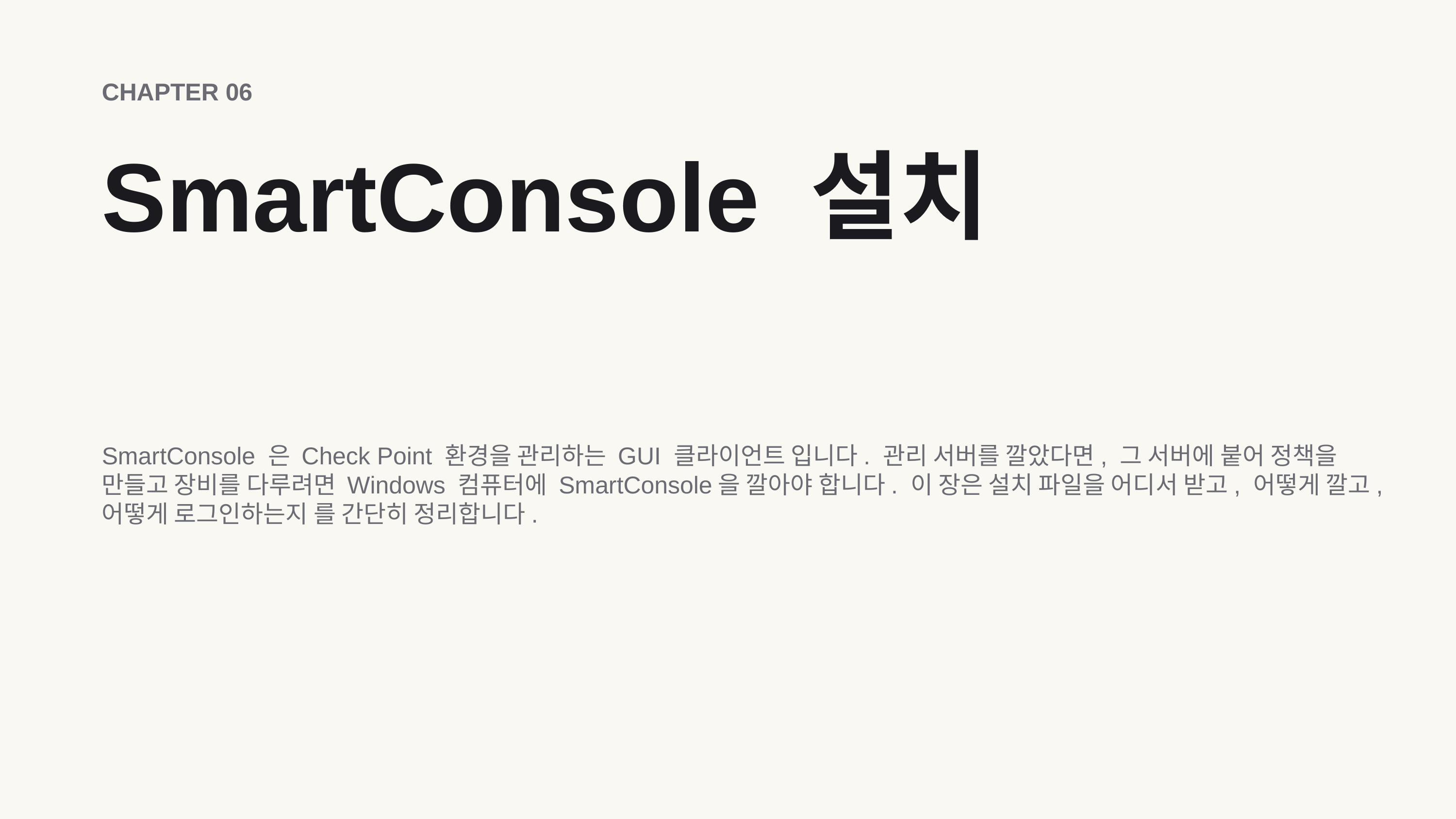

CHAPTER 06
SmartConsole 설치
SmartConsole 은 Check Point 환경을 관리하는 GUI 클라이언트 입니다. 관리 서버를 깔았다면, 그 서버에 붙어 정책을 만들고 장비를 다루려면 Windows 컴퓨터에 SmartConsole을 깔아야 합니다. 이 장은 설치 파일을 어디서 받고, 어떻게 깔고, 어떻게 로그인하는지 를 간단히 정리합니다.